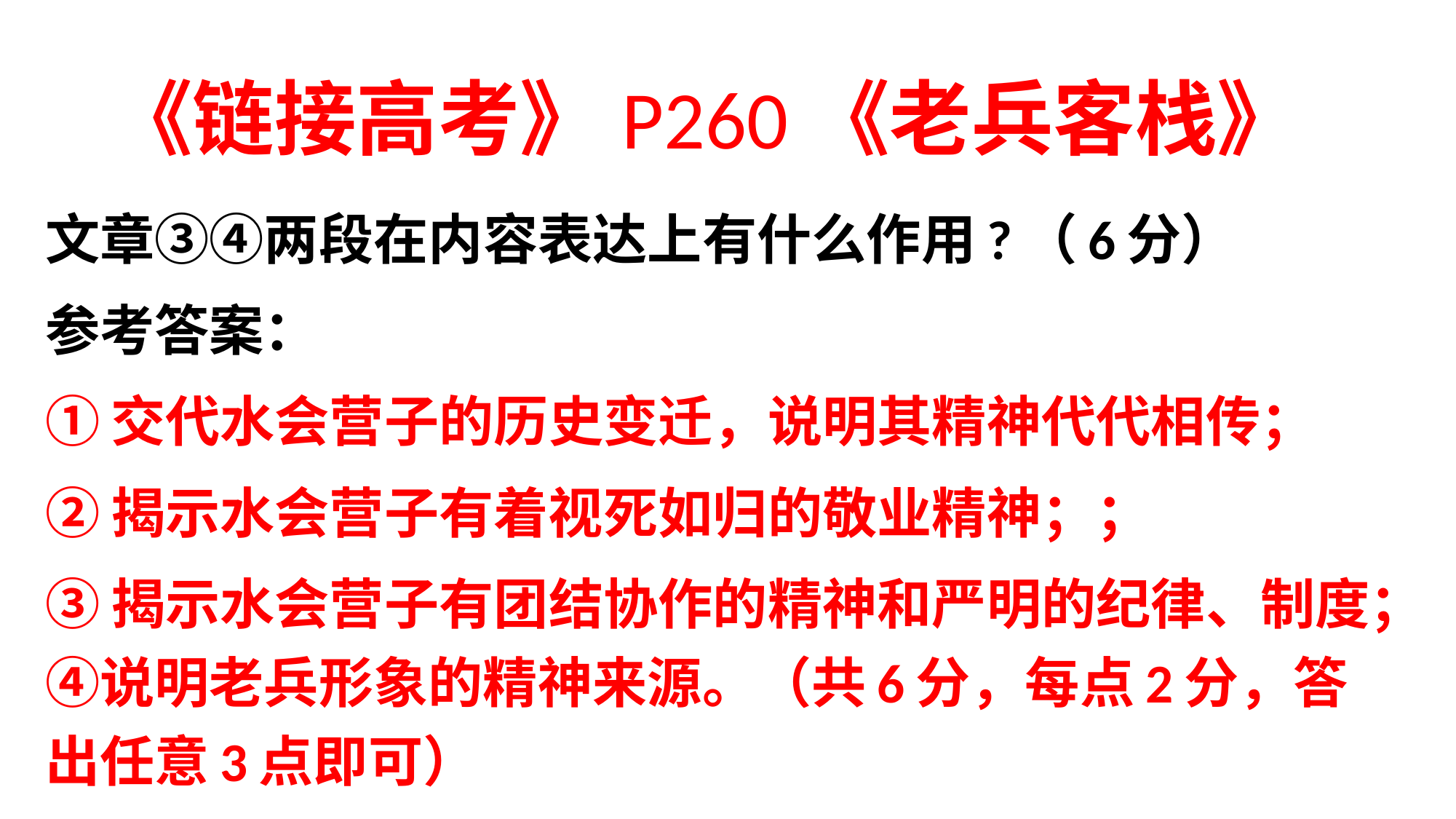

# 《链接高考》P260《老兵客栈》
文章③④两段在内容表达上有什么作用?（6分）
参考答案：
①交代水会营子的历史变迁，说明其精神代代相传；
②揭示水会营子有着视死如归的敬业精神；；
③揭示水会营子有团结协作的精神和严明的纪律、制度；④说明老兵形象的精神来源。（共6分，每点2分，答出任意3点即可）